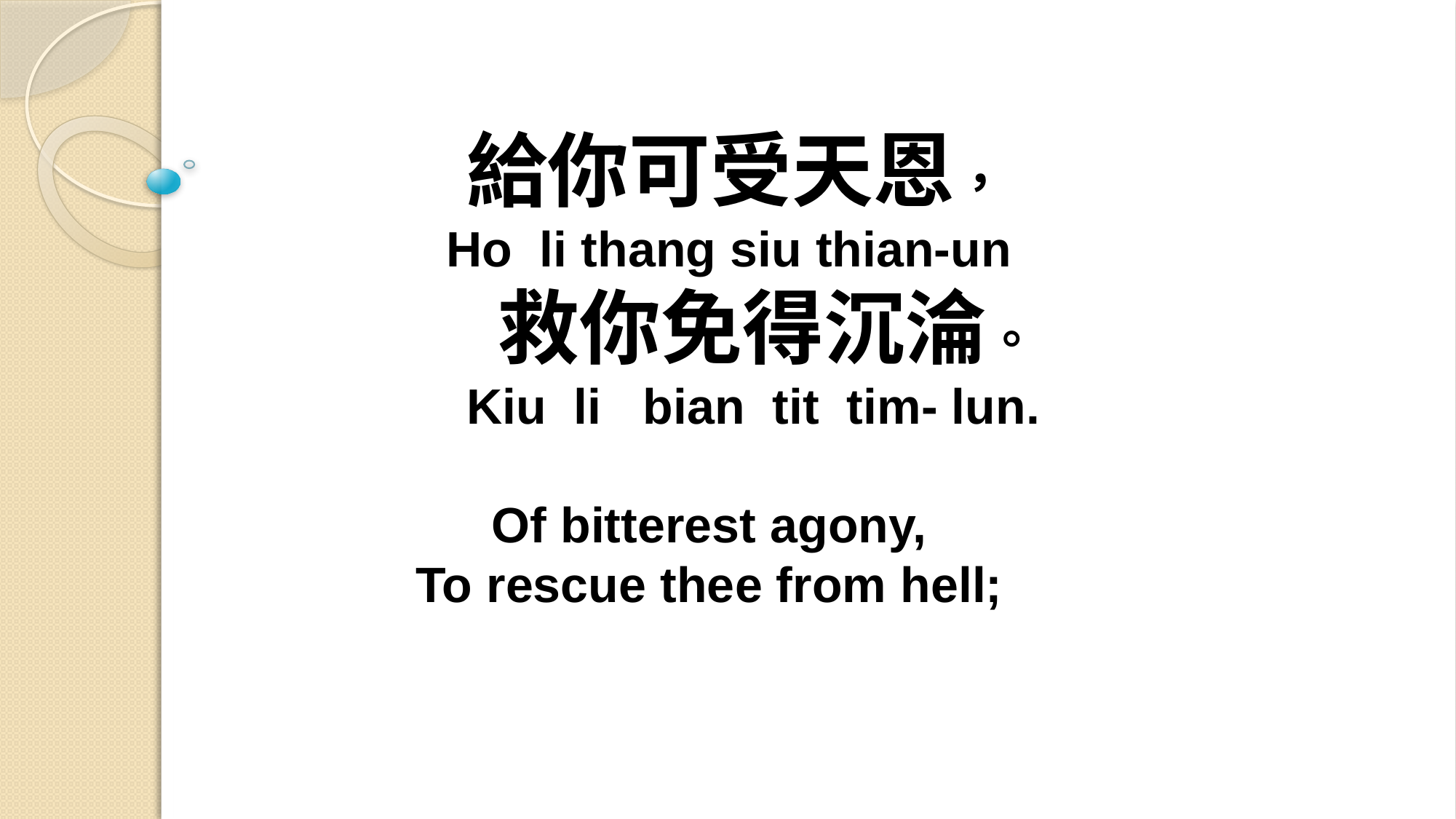

# 給你可受天恩， Ho  li thang siu thian-un 救你免得沉淪。 Kiu  li   bian  tit  tim- lun. Of bitterest agony, To rescue thee from hell;